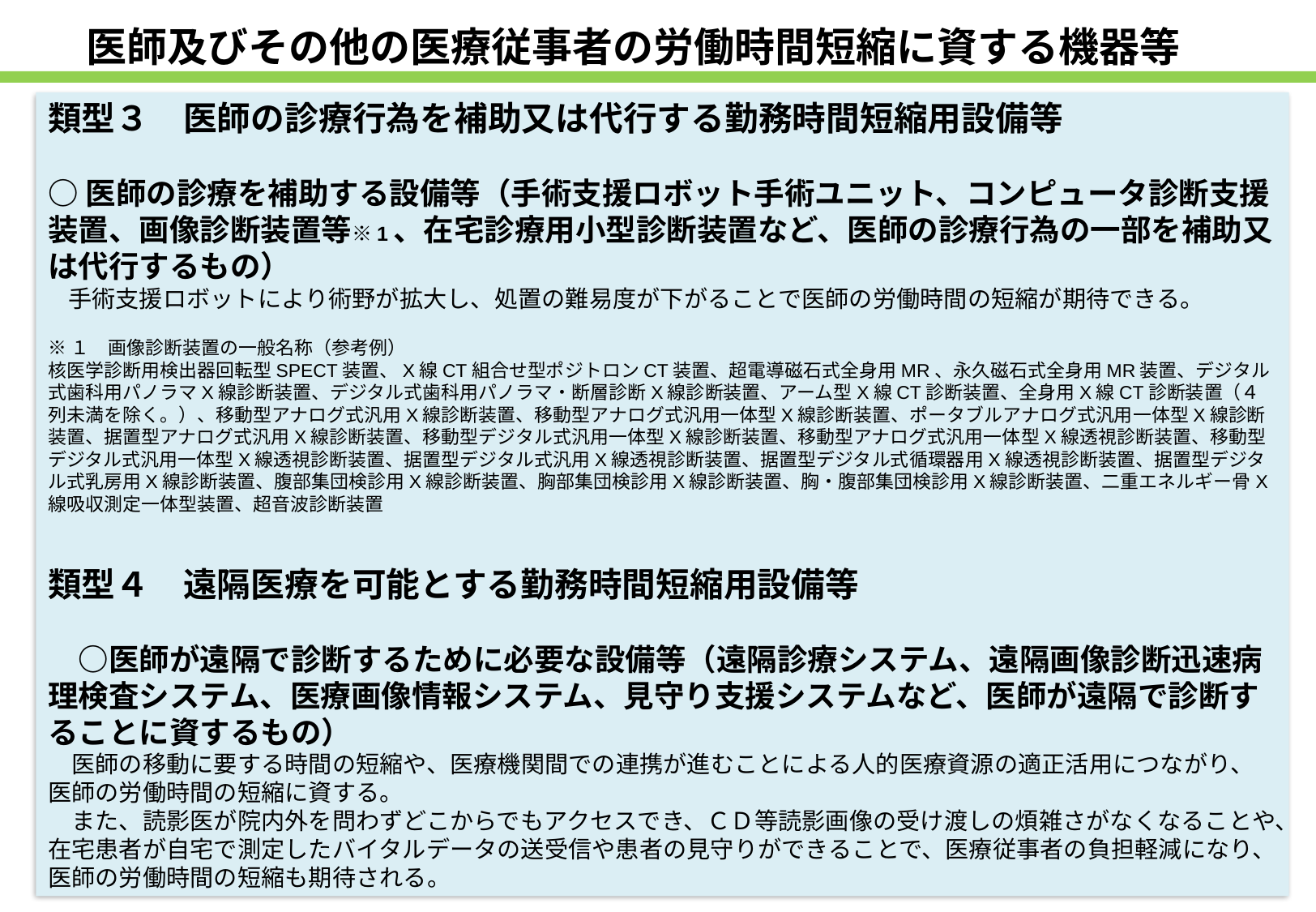

医師及びその他の医療従事者の労働時間短縮に資する機器等

類型３　医師の診療行為を補助又は代行する勤務時間短縮用設備等

○医師の診療を補助する設備等（手術支援ロボット手術ユニット、コンピュータ診断支援装置、画像診断装置等※1、在宅診療用小型診断装置など、医師の診療行為の一部を補助又は代行するもの）
　手術支援ロボットにより術野が拡大し、処置の難易度が下がることで医師の労働時間の短縮が期待できる。

※１　画像診断装置の一般名称（参考例）
核医学診断用検出器回転型SPECT装置、X線CT組合せ型ポジトロンCT装置、超電導磁石式全身用MR、永久磁石式全身用MR装置、デジタル式歯科用パノラマX線診断装置、デジタル式歯科用パノラマ・断層診断X線診断装置、アーム型X線CT診断装置、全身用X線CT診断装置（４列未満を除く。）、移動型アナログ式汎用X線診断装置、移動型アナログ式汎用一体型X線診断装置、ポータブルアナログ式汎用一体型X線診断装置、据置型アナログ式汎用X線診断装置、移動型デジタル式汎用一体型X線診断装置、移動型アナログ式汎用一体型X線透視診断装置、移動型デジタル式汎用一体型X線透視診断装置、据置型デジタル式汎用X線透視診断装置、据置型デジタル式循環器用X線透視診断装置、据置型デジタル式乳房用X線診断装置、腹部集団検診用X線診断装置、胸部集団検診用X線診断装置、胸・腹部集団検診用X線診断装置、二重エネルギー骨X線吸収測定一体型装置、超音波診断装置

類型４　遠隔医療を可能とする勤務時間短縮用設備等

　○医師が遠隔で診断するために必要な設備等（遠隔診療システム、遠隔画像診断迅速病理検査システム、医療画像情報システム、見守り支援システムなど、医師が遠隔で診断することに資するもの）
　医師の移動に要する時間の短縮や、医療機関間での連携が進むことによる人的医療資源の適正活用につながり、医師の労働時間の短縮に資する。
　また、読影医が院内外を問わずどこからでもアクセスでき、ＣＤ等読影画像の受け渡しの煩雑さがなくなることや、在宅患者が自宅で測定したバイタルデータの送受信や患者の見守りができることで、医療従事者の負担軽減になり、医師の労働時間の短縮も期待される。